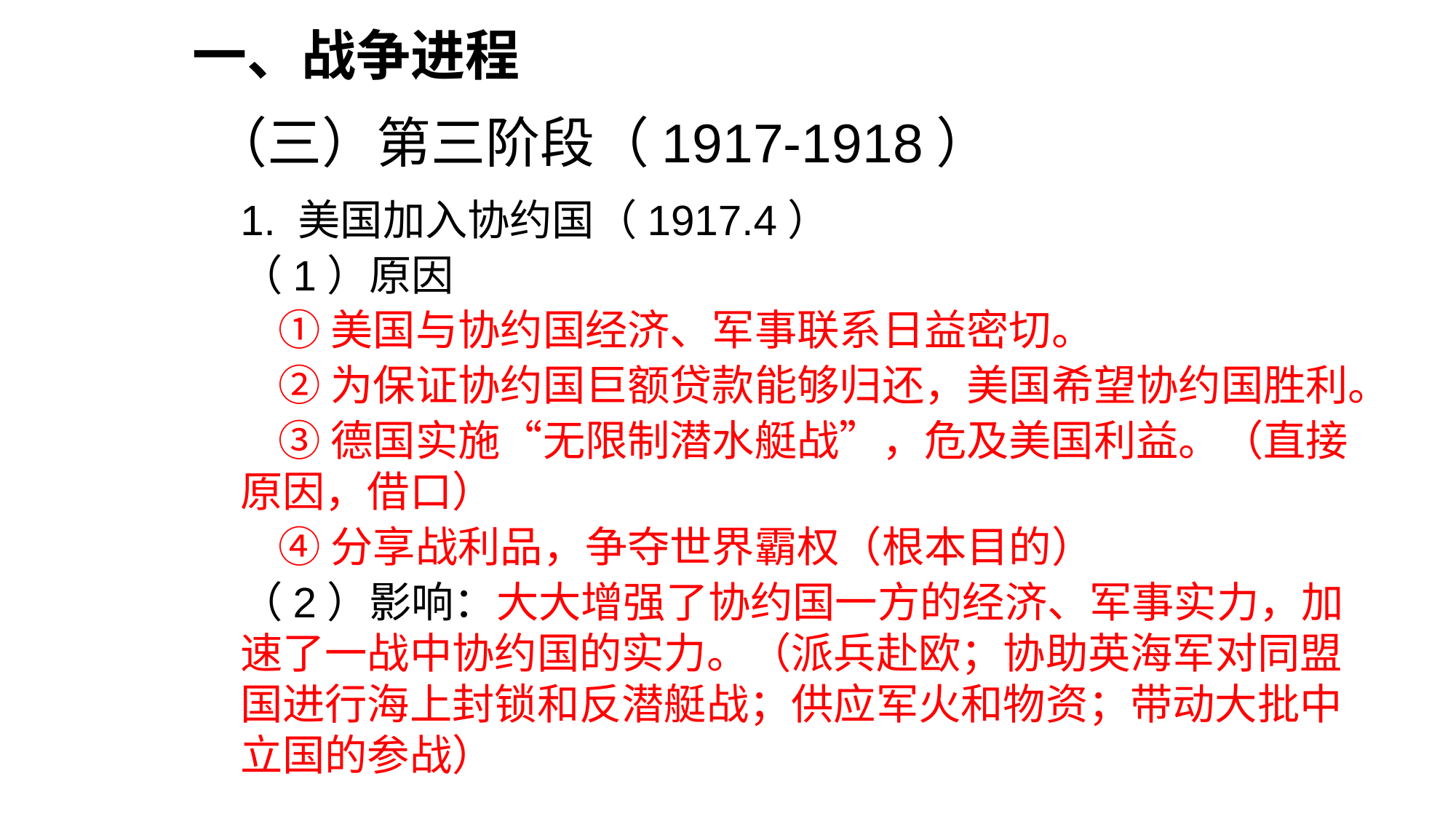

一、战争进程
（三）第三阶段（1917-1918）
1. 美国加入协约国（1917.4）
（1）原因
    ①美国与协约国经济、军事联系日益密切。
    ②为保证协约国巨额贷款能够归还，美国希望协约国胜利。
    ③德国实施“无限制潜水艇战”，危及美国利益。（直接原因，借口）
    ④分享战利品，争夺世界霸权（根本目的）
（2）影响：大大增强了协约国一方的经济、军事实力，加速了一战中协约国的实力。（派兵赴欧；协助英海军对同盟国进行海上封锁和反潜艇战；供应军火和物资；带动大批中立国的参战）